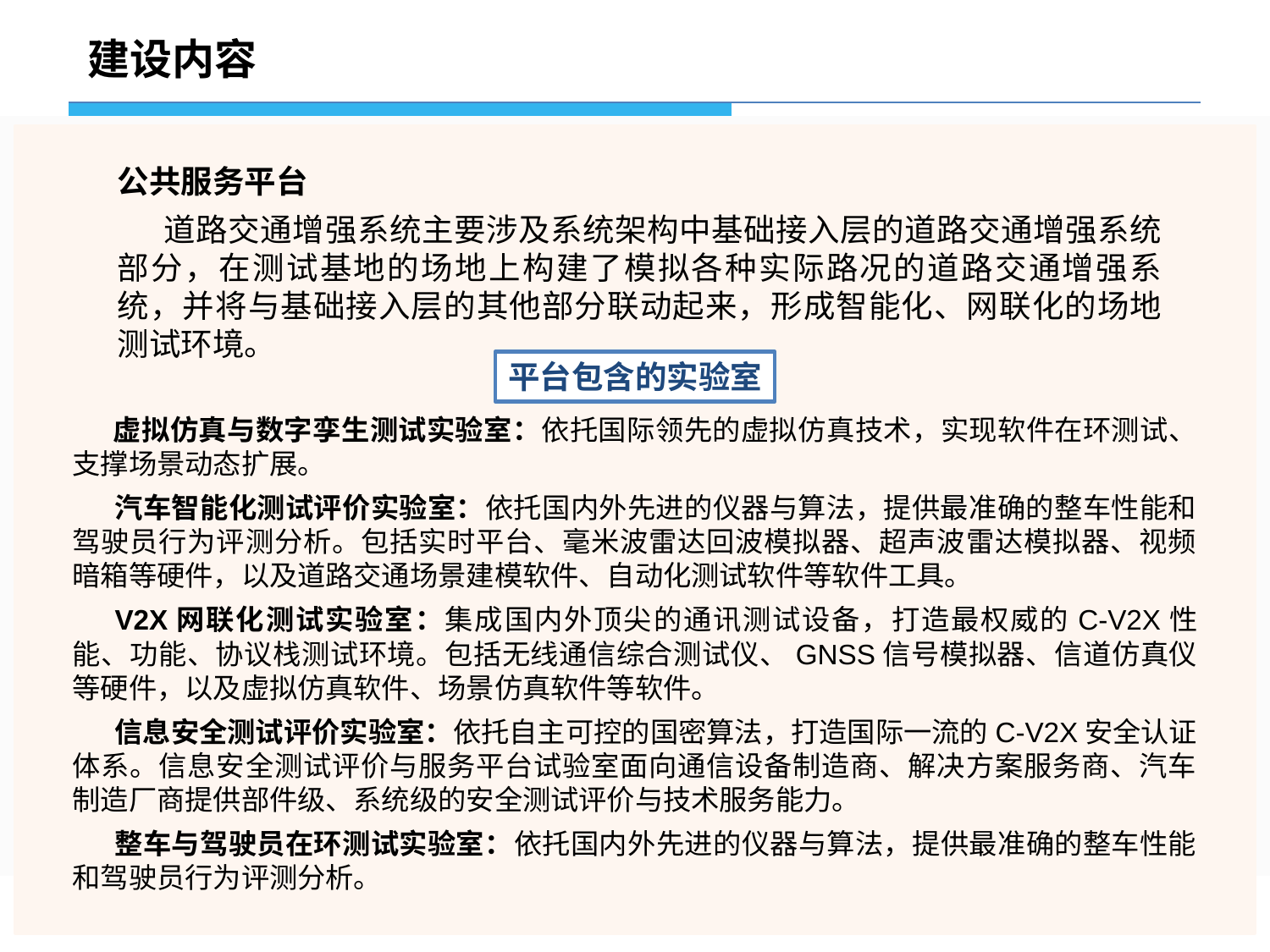

建设内容
公共服务平台
     道路交通增强系统主要涉及系统架构中基础接入层的道路交通增强系统部分，在测试基地的场地上构建了模拟各种实际路况的道路交通增强系统，并将与基础接入层的其他部分联动起来，形成智能化、网联化的场地测试环境。
平台包含的实验室
     虚拟仿真与数字孪生测试实验室：依托国际领先的虚拟仿真技术，实现软件在环测试、支撑场景动态扩展。
汽车智能化测试评价实验室：依托国内外先进的仪器与算法，提供最准确的整车性能和驾驶员行为评测分析。包括实时平台、毫米波雷达回波模拟器、超声波雷达模拟器、视频暗箱等硬件，以及道路交通场景建模软件、自动化测试软件等软件工具。
V2X网联化测试实验室：集成国内外顶尖的通讯测试设备，打造最权威的C-V2X性能、功能、协议栈测试环境。包括无线通信综合测试仪、GNSS信号模拟器、信道仿真仪等硬件，以及虚拟仿真软件、场景仿真软件等软件。
信息安全测试评价实验室：依托自主可控的国密算法，打造国际一流的C-V2X安全认证体系。信息安全测试评价与服务平台试验室面向通信设备制造商、解决方案服务商、汽车制造厂商提供部件级、系统级的安全测试评价与技术服务能力。
整车与驾驶员在环测试实验室：依托国内外先进的仪器与算法，提供最准确的整车性能和驾驶员行为评测分析。